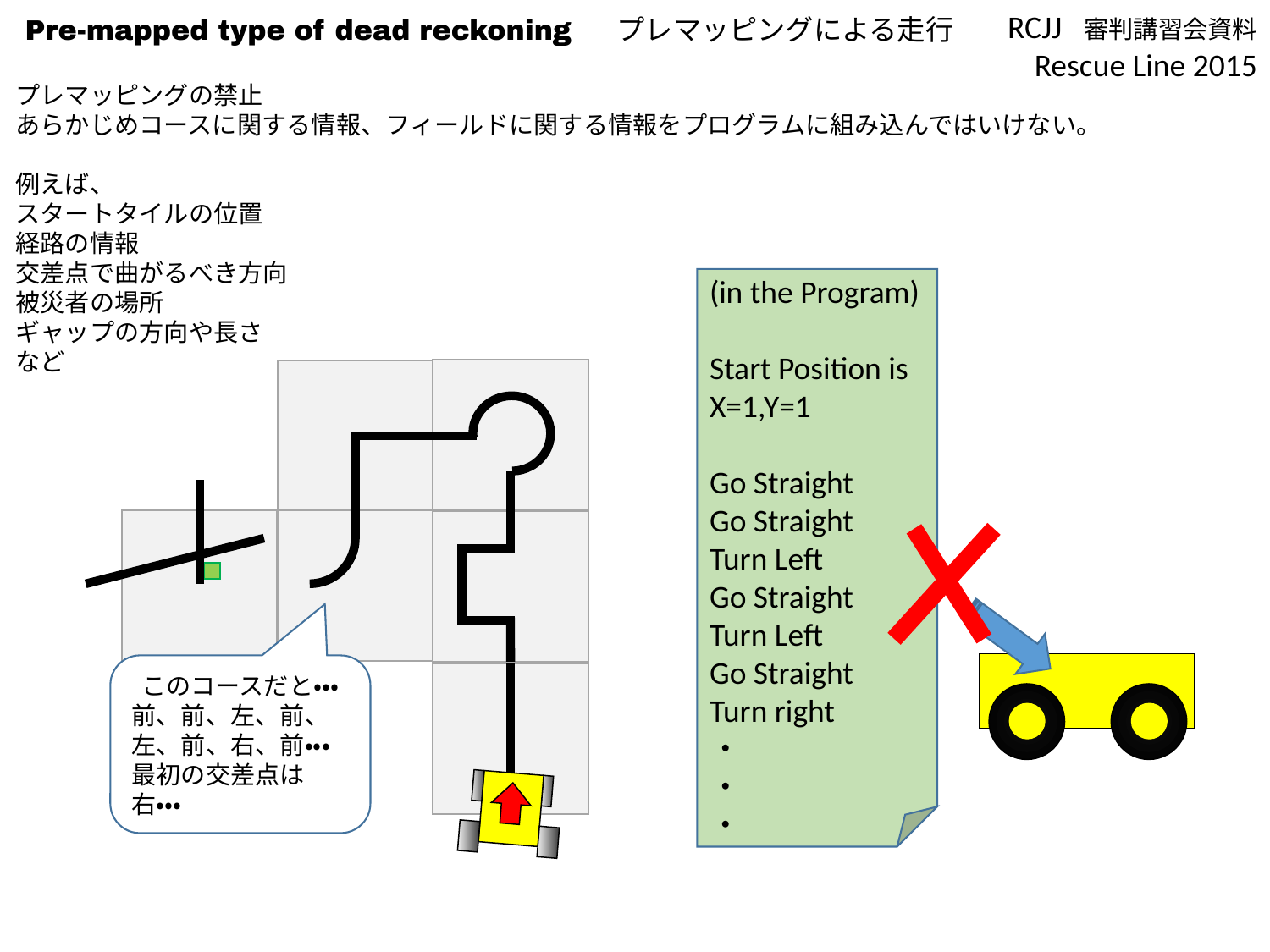

Pre-mapped type of dead reckoning 　プレマッピングによる走行

プレマッピングの禁止
あらかじめコースに関する情報、フィールドに関する情報をプログラムに組み込んではいけない。

例えば、
スタートタイルの位置
経路の情報
交差点で曲がるべき方向
被災者の場所
ギャップの方向や長さ
など

(in the Program)

Start Position is
X=1,Y=1

Go Straight
Go Straight
Turn Left
Go Straight
Turn Left
Go Straight
Turn right
・
・
・

このコースだと・・・
前、前、左、前、左、前、右、前・・・最初の交差点は右・・・